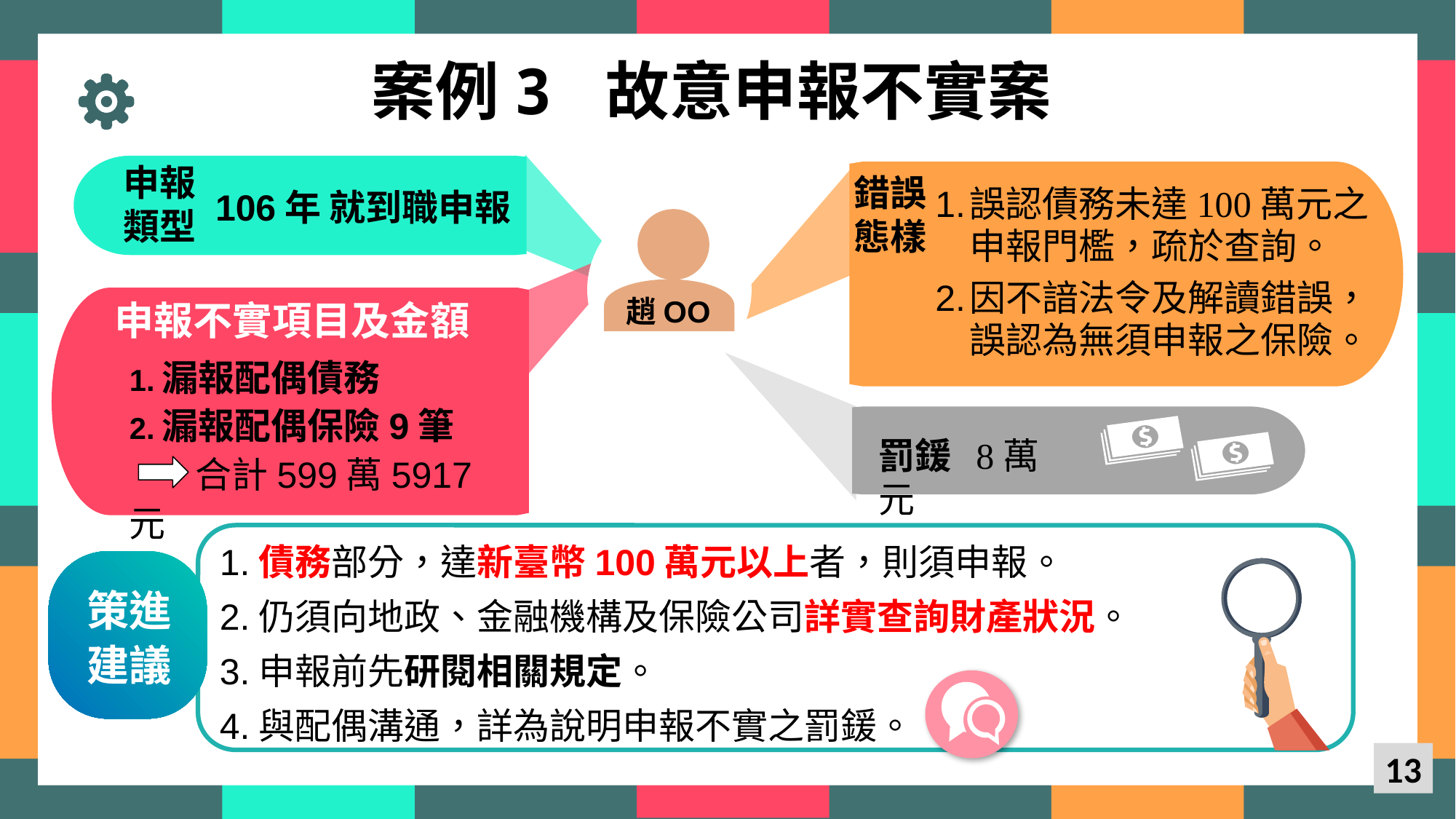

案例3 故意申報不實案

申報類型

錯誤態樣
誤認債務未達100萬元之申報門檻，疏於查詢。
因不諳法令及解讀錯誤，誤認為無須申報之保險。
106年 就到職申報

趙OO

申報不實項目及金額

1.漏報配偶債務
2.漏報配偶保險9筆
       合計599萬5917元

罰鍰  8萬元

1.債務部分，達新臺幣100萬元以上者，則須申報。
2.仍須向地政、金融機構及保險公司詳實查詢財產狀況。
3.申報前先研閱相關規定。
4.與配偶溝通，詳為說明申報不實之罰鍰。

策進建議

13